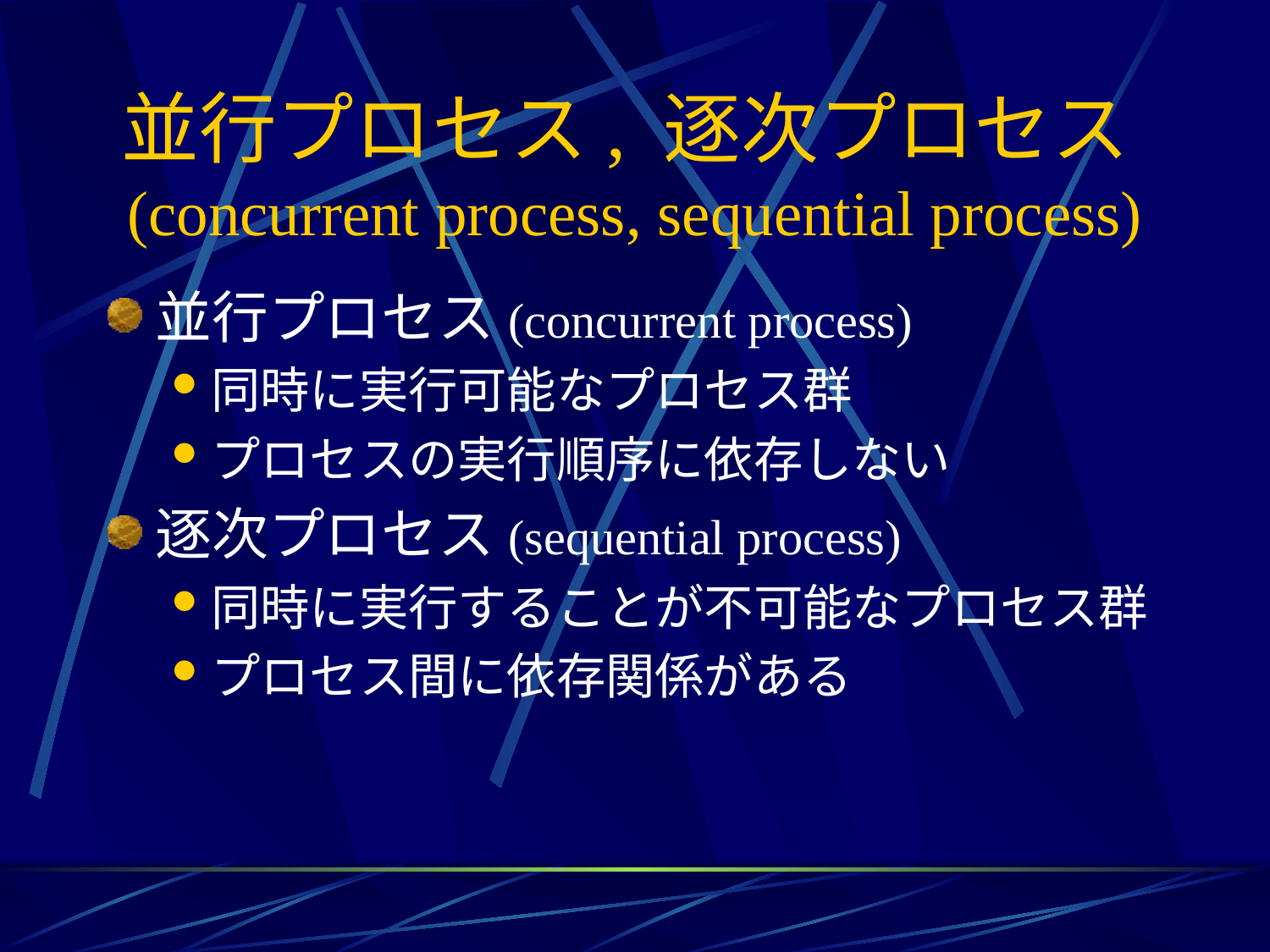

# 並行プロセス, 逐次プロセス(concurrent process, sequential process)
並行プロセス(concurrent process)
同時に実行可能なプロセス群
プロセスの実行順序に依存しない
逐次プロセス(sequential process)
同時に実行することが不可能なプロセス群
プロセス間に依存関係がある